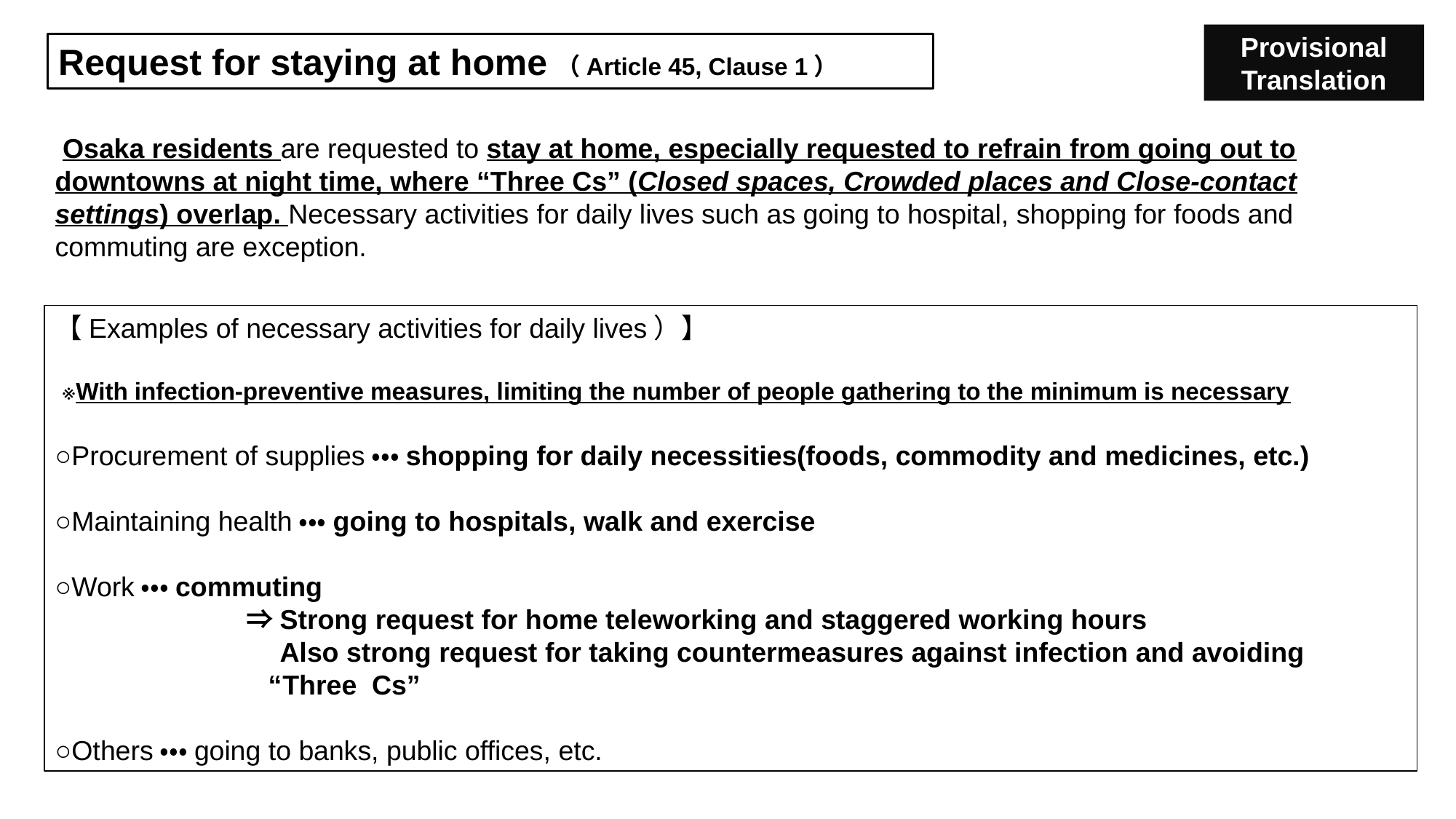

Provisional Translation
Request for staying at home（Article 45, Clause 1）
 Osaka residents are requested to stay at home, especially requested to refrain from going out to downtowns at night time, where “Three Cs” (Closed spaces, Crowded places and Close-contact settings) overlap. Necessary activities for daily lives such as going to hospital, shopping for foods and commuting are exception.
【Examples of necessary activities for daily lives）】

 ※With infection-preventive measures, limiting the number of people gathering to the minimum is necessary

○Procurement of supplies・・・shopping for daily necessities(foods, commodity and medicines, etc.)

○Maintaining health・・・going to hospitals, walk and exercise

○Work・・・commuting
　　　　　　　⇒Strong request for home teleworking and staggered working hours
　　　　　　　　Also strong request for taking countermeasures against infection and avoiding
                            “Three  Cs”

○Others・・・going to banks, public offices, etc.